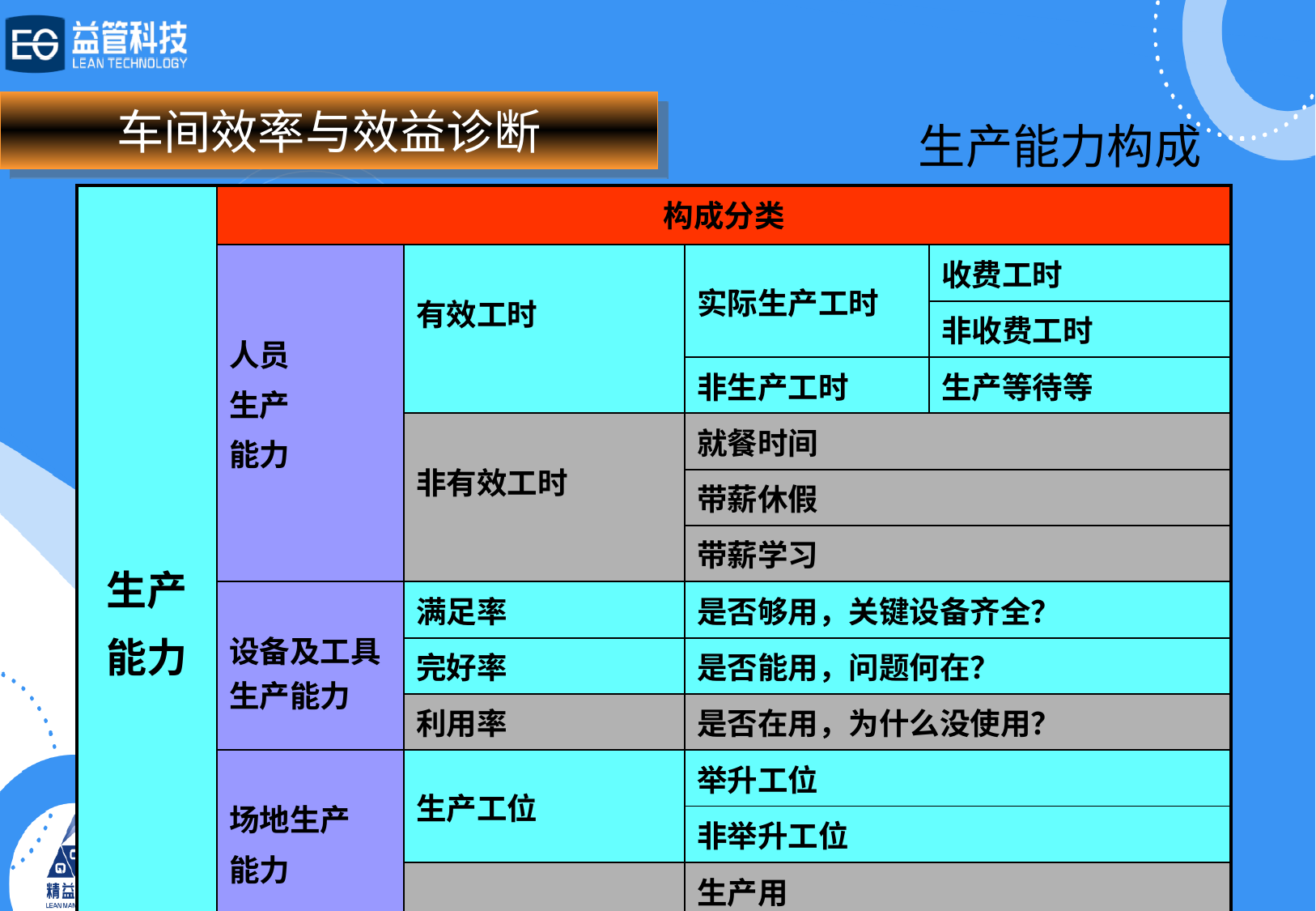

# 车间效率与效益诊断
生产能力构成
| 生产 能力 | 构成分类 |  |  |  |
| --- | --- | --- | --- | --- |
|  | 人员 生产 能力 | 有效工时 | 实际生产工时 | 收费工时 |
|  |  |  |  | 非收费工时 |
|  |  |  | 非生产工时 | 生产等待等 |
|  |  | 非有效工时 | 就餐时间 |  |
|  |  |  | 带薪休假 |  |
|  |  |  | 带薪学习 |  |
|  | 设备及工具生产能力 | 满足率 | 是否够用，关键设备齐全？ |  |
|  |  | 完好率 | 是否能用，问题何在？ |  |
|  |  | 利用率 | 是否在用，为什么没使用？ |  |
|  | 场地生产 能力 | 生产工位 | 举升工位 |  |
|  |  |  | 非举升工位 |  |
|  |  | 停车位 | 生产用 |  |
|  |  |  | 非生产用 |  |